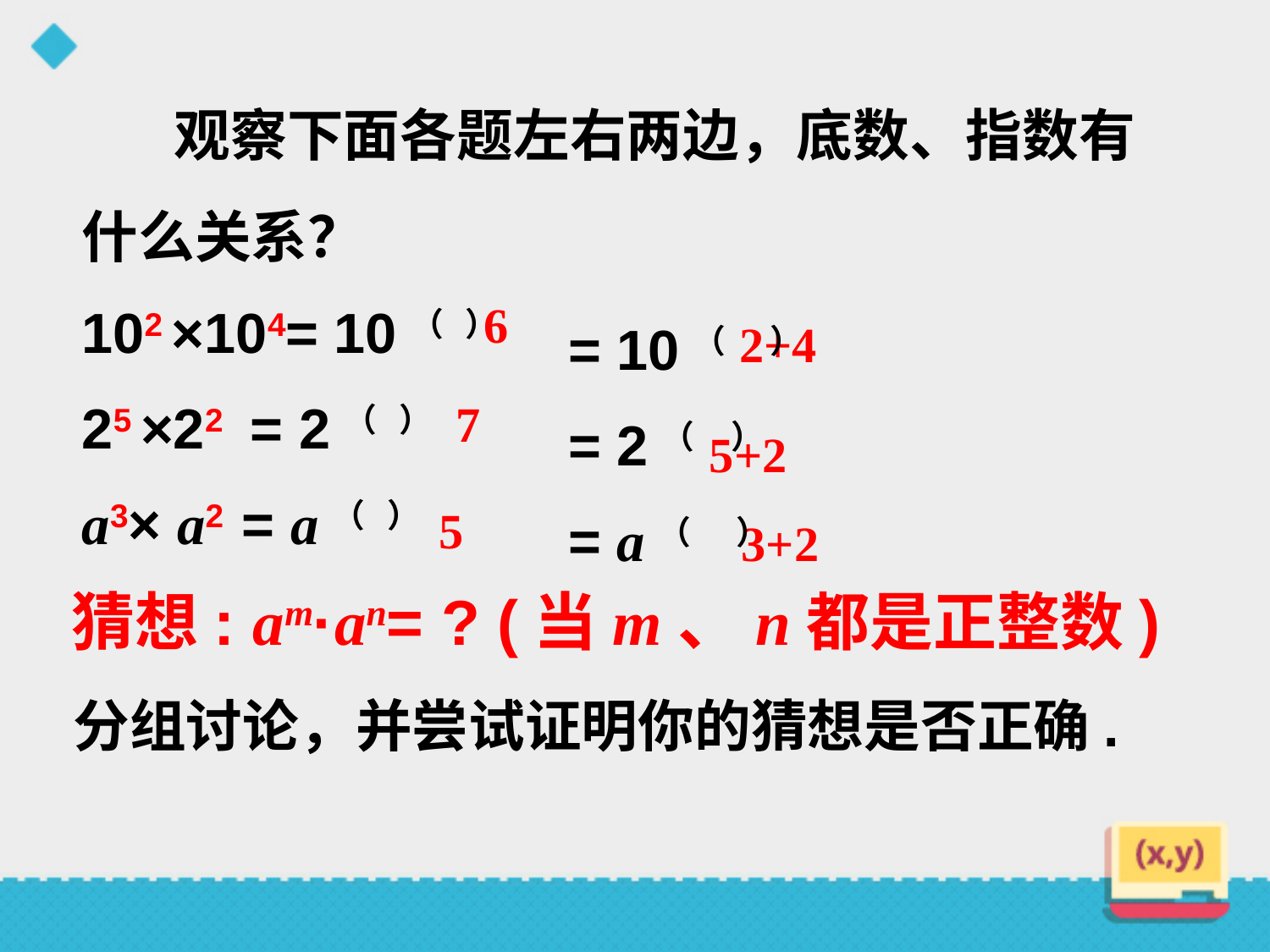

观察下面各题左右两边，底数、指数有什么关系？
102 ×104= 10（   ）
25 ×22   = 2（   ）
a3× a2  = a（   ）
  6
= 10（      ）
= 2（     ）
= a（      ）

 2+4
 5+2
  3+2
   7
5
猜想: am·an= ? (当m、n都是正整数)
分组讨论，并尝试证明你的猜想是否正确.